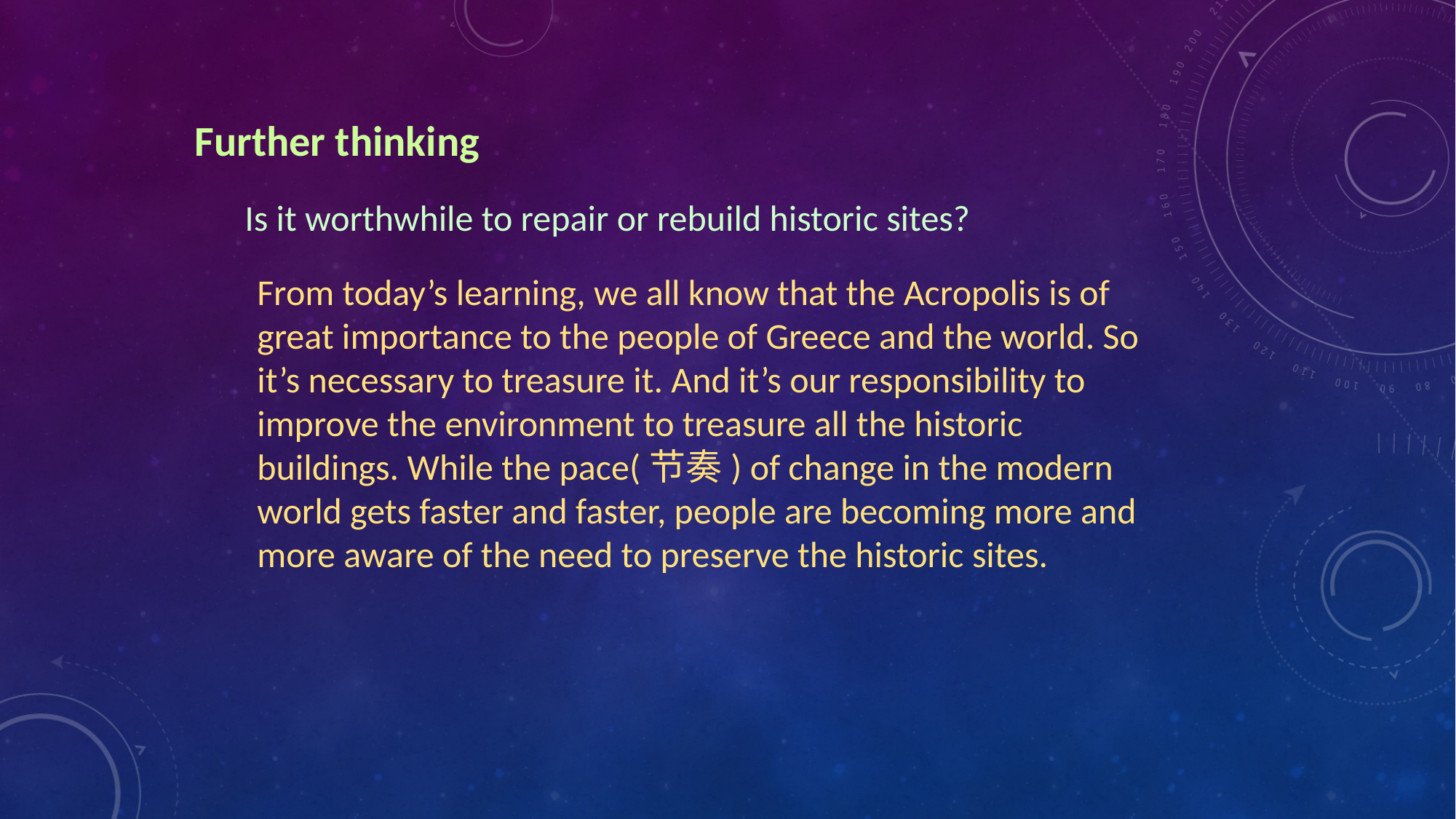

Further thinking
Is it worthwhile to repair or rebuild historic sites?
From today’s learning, we all know that the Acropolis is of great importance to the people of Greece and the world. So it’s necessary to treasure it. And it’s our responsibility to improve the environment to treasure all the historic buildings. While the pace(节奏) of change in the modern world gets faster and faster, people are becoming more and more aware of the need to preserve the historic sites.